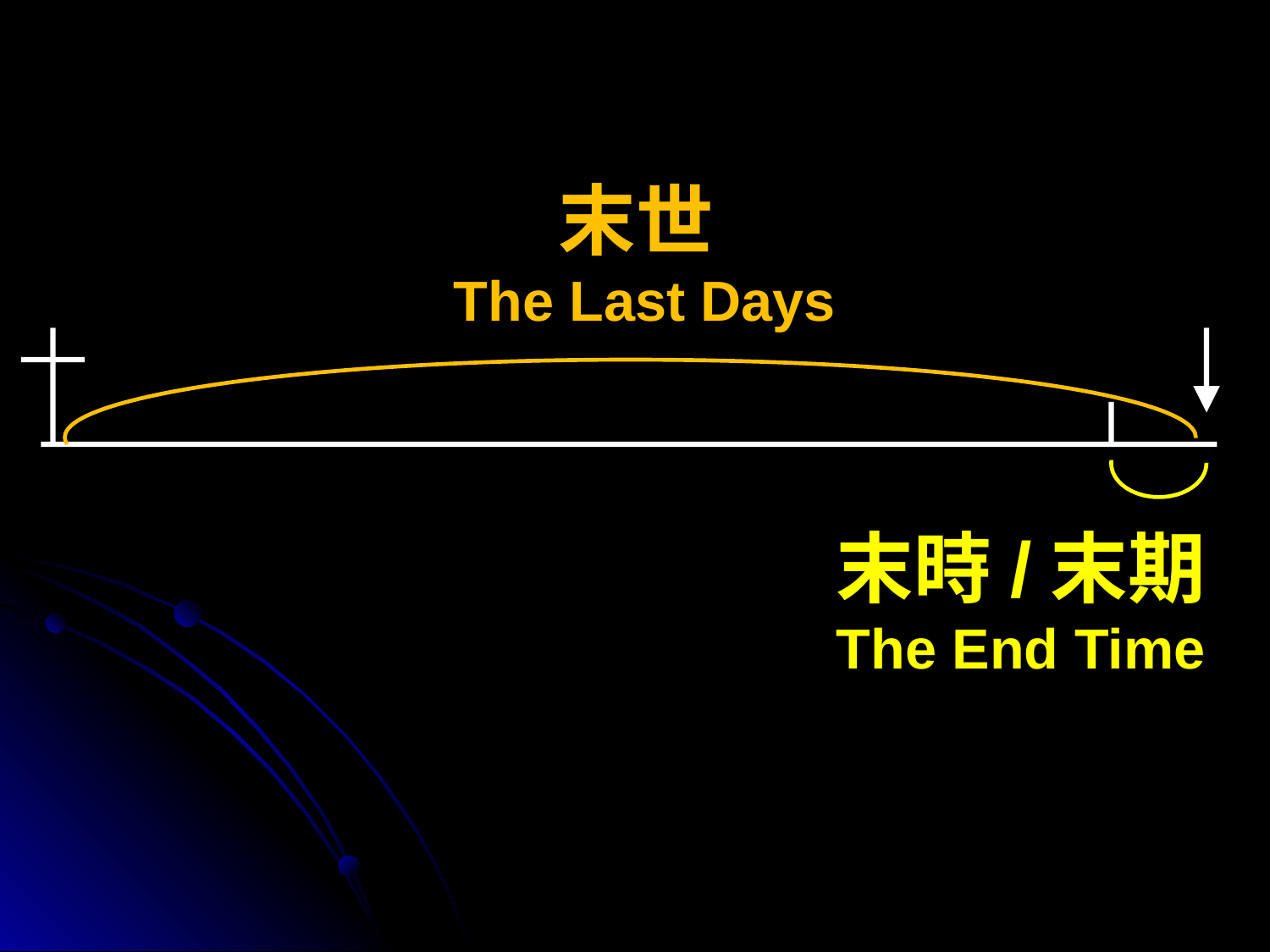

末世
The Last Days

末時/末期
The End Time